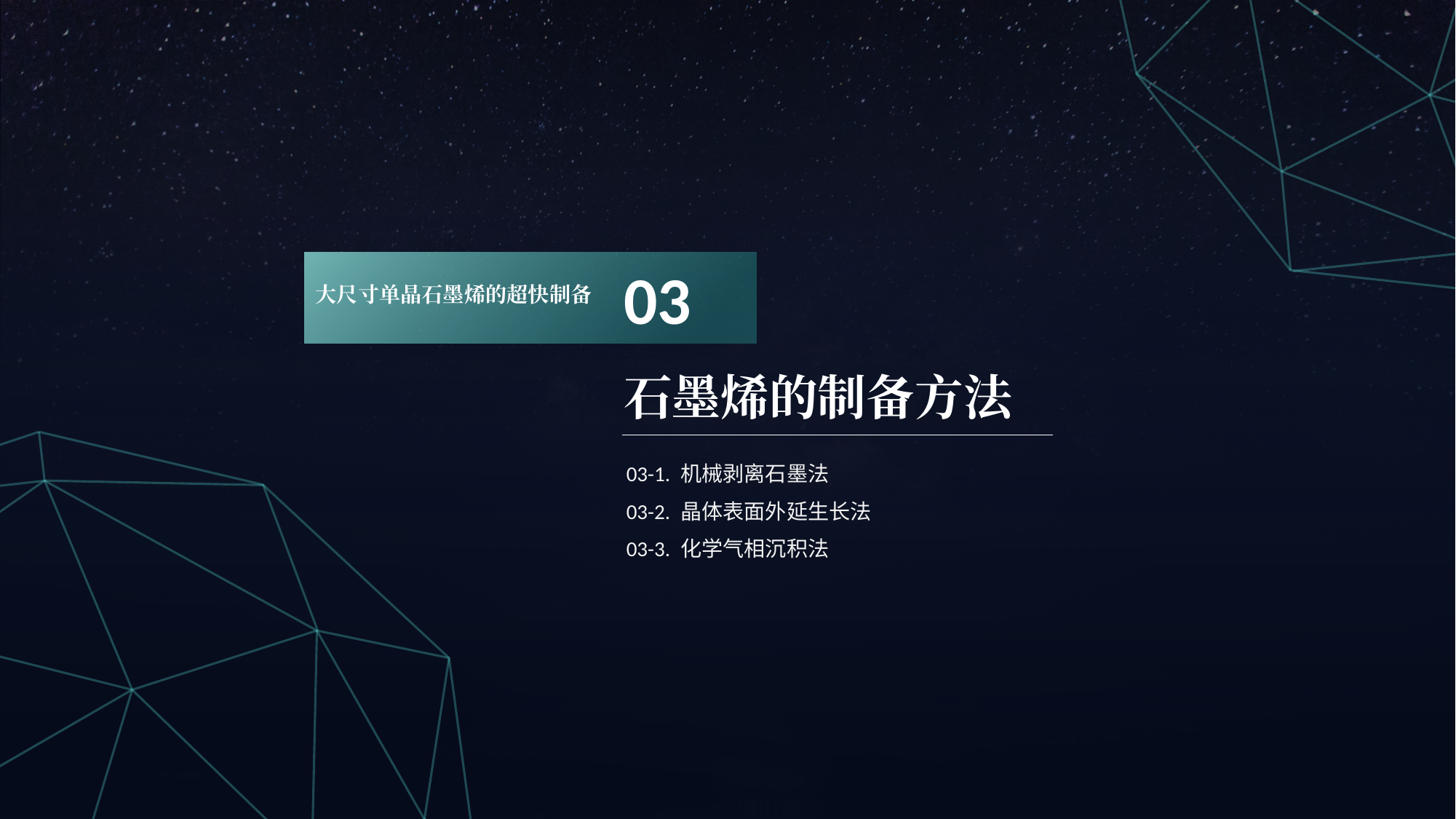

03

大尺寸单晶石墨烯的超快制备
石墨烯的制备方法

03-1. 机械剥离石墨法
03-2. 晶体表面外延生长法
03-3. 化学气相沉积法